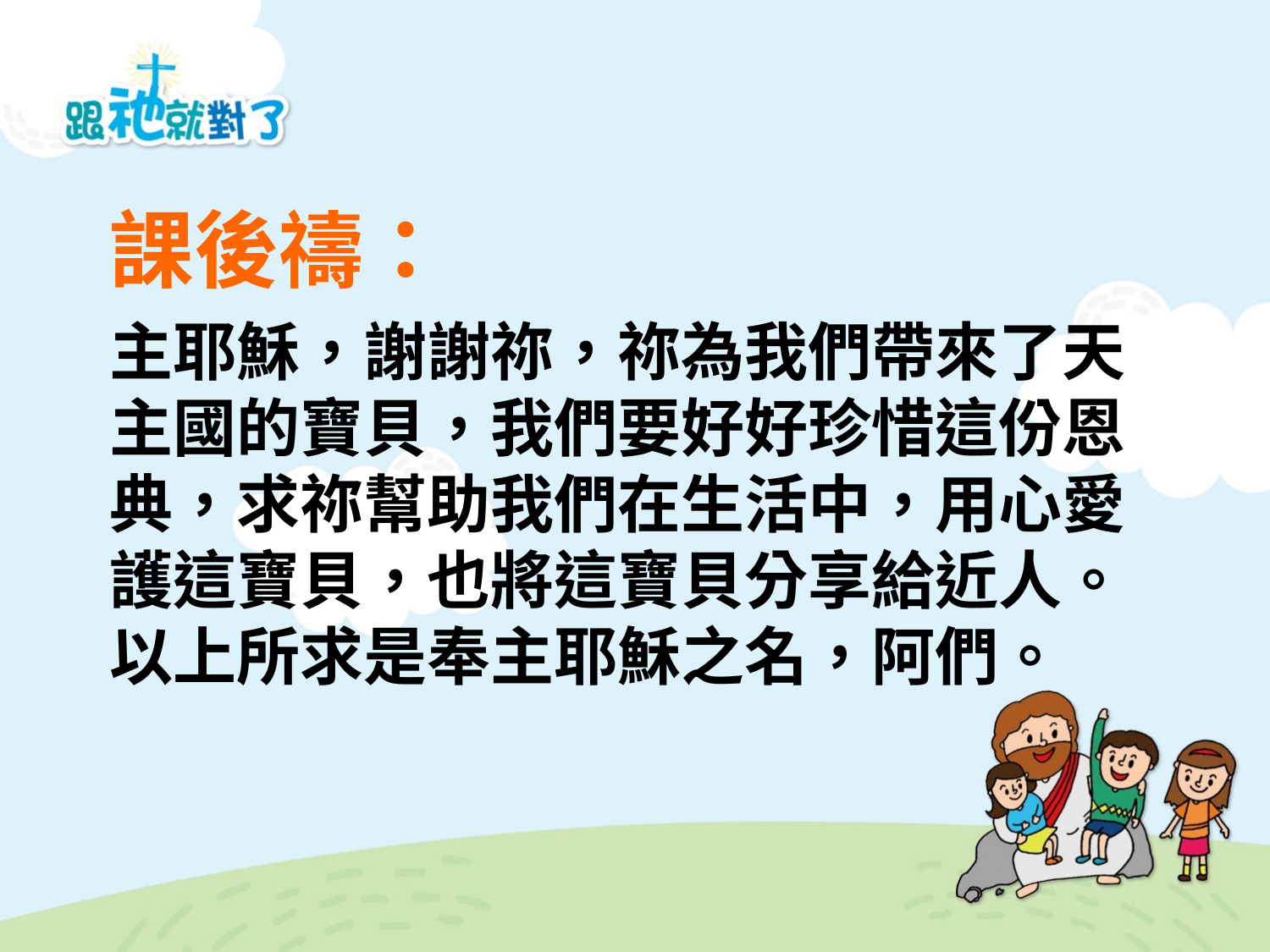

課後禱：
主耶穌，謝謝祢，祢為我們帶來了天主國的寶貝，我們要好好珍惜這份恩典，求祢幫助我們在生活中，用心愛護這寶貝，也將這寶貝分享給近人。以上所求是奉主耶穌之名，阿們。